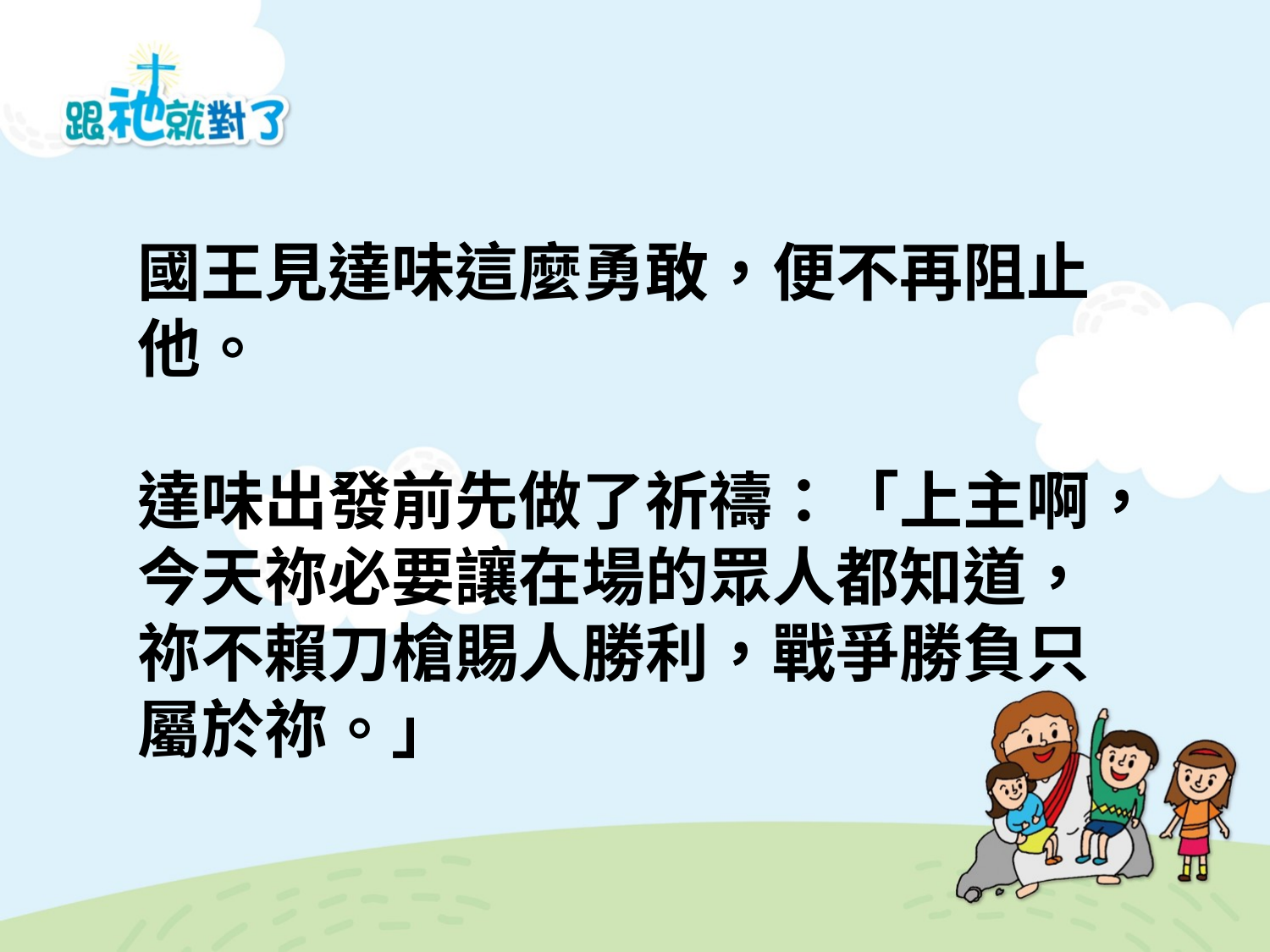

國王見達味這麼勇敢，便不再阻止他。

達味出發前先做了祈禱：「上主啊，今天祢必要讓在場的眾人都知道，祢不賴刀槍賜人勝利，戰爭勝負只屬於祢。」